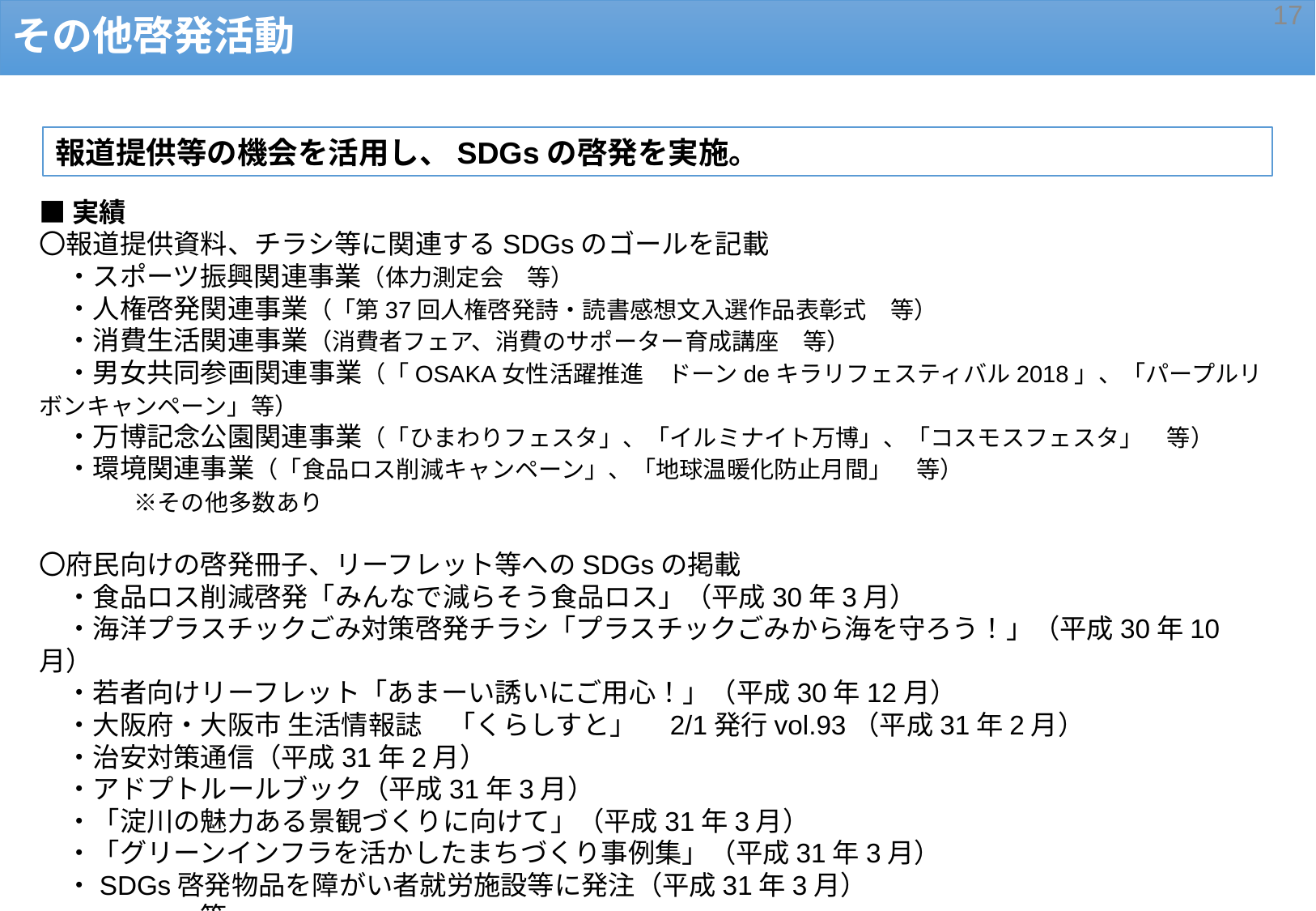

17
その他啓発活動
報道提供等の機会を活用し、SDGsの啓発を実施。
■実績
〇報道提供資料、チラシ等に関連するSDGsのゴールを記載
　・スポーツ振興関連事業（体力測定会　等）
　・人権啓発関連事業（「第37回人権啓発詩・読書感想文入選作品表彰式　等）
　・消費生活関連事業（消費者フェア、消費のサポーター育成講座　等）
　・男女共同参画関連事業（「OSAKA女性活躍推進　ドーンdeキラリフェスティバル2018」、「パープルリボンキャンペーン」等）
　・万博記念公園関連事業（「ひまわりフェスタ」、「イルミナイト万博」、「コスモスフェスタ」　等）
　・環境関連事業（「食品ロス削減キャンペーン」、「地球温暖化防止月間」　等）　　　　　　　　　　　　　　　　　※その他多数あり

〇府民向けの啓発冊子、リーフレット等へのSDGsの掲載
　・食品ロス削減啓発「みんなで減らそう食品ロス」（平成30年3月）
　・海洋プラスチックごみ対策啓発チラシ「プラスチックごみから海を守ろう！」（平成30年10月）
　・若者向けリーフレット「あまーい誘いにご用心！」（平成30年12月）
　・大阪府・大阪市 生活情報誌　「くらしすと」　2/1発行vol.93（平成31年2月）
　・治安対策通信（平成31年2月）
　・アドプトルールブック（平成31年3月）
　・「淀川の魅力ある景観づくりに向けて」（平成31年3月）
　・「グリーンインフラを活かしたまちづくり事例集」（平成31年3月）
　・SDGs啓発物品を障がい者就労施設等に発注（平成31年3月）　　　　　　　　　　　　　　　　　　　　　等